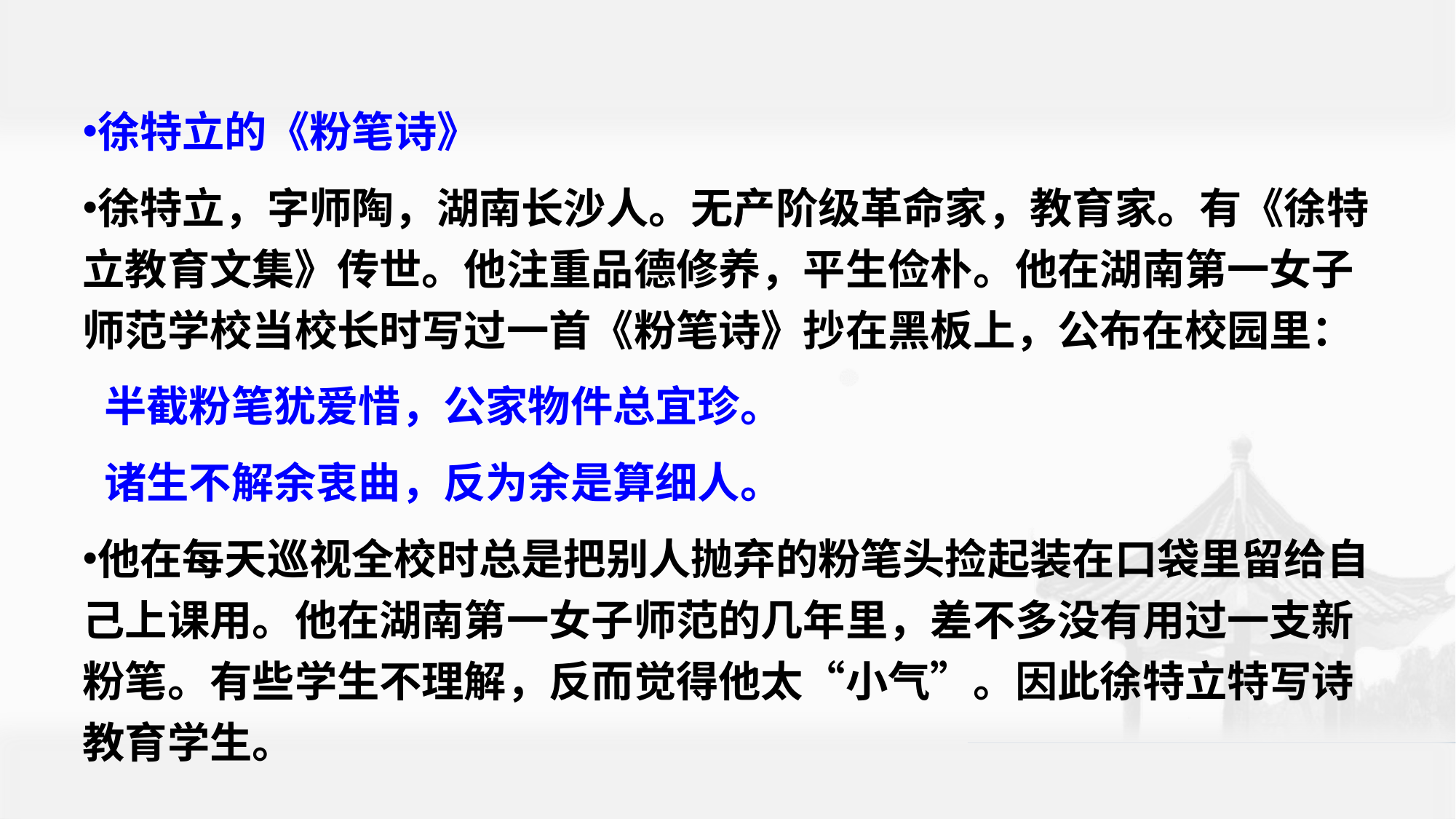

徐特立的《粉笔诗》
徐特立，字师陶，湖南长沙人。无产阶级革命家，教育家。有《徐特立教育文集》传世。他注重品德修养，平生俭朴。他在湖南第一女子师范学校当校长时写过一首《粉笔诗》抄在黑板上，公布在校园里：
    半截粉笔犹爱惜，公家物件总宜珍。
    诸生不解余衷曲，反为余是算细人。
他在每天巡视全校时总是把别人抛弃的粉笔头捡起装在口袋里留给自己上课用。他在湖南第一女子师范的几年里，差不多没有用过一支新粉笔。有些学生不理解，反而觉得他太“小气”。因此徐特立特写诗教育学生。